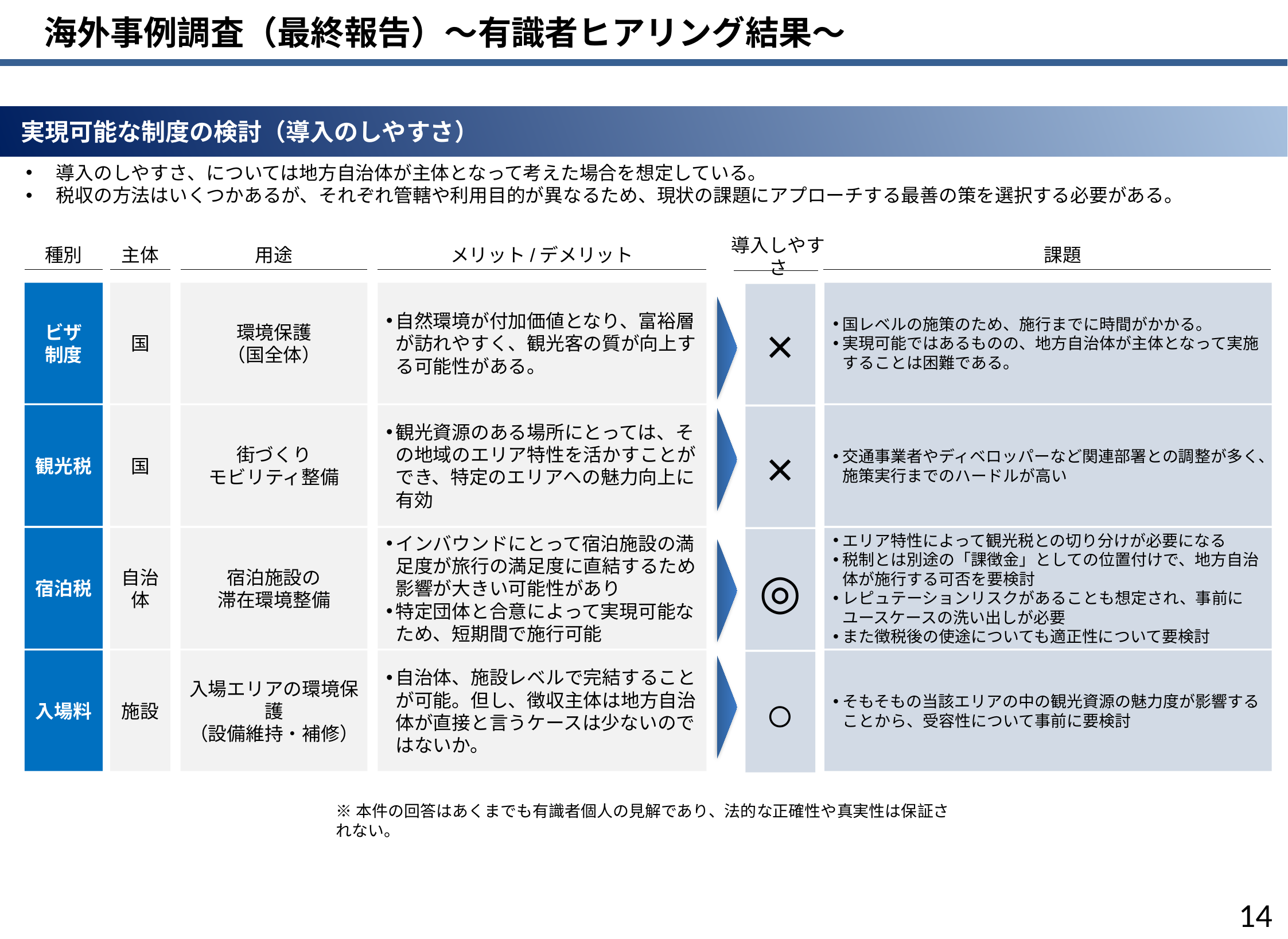

海外事例調査（最終報告）～有識者ヒアリング結果～
 実現可能な制度の検討（導入のしやすさ）
導入のしやすさ、については地方自治体が主体となって考えた場合を想定している。
税収の方法はいくつかあるが、それぞれ管轄や利用目的が異なるため、現状の課題にアプローチする最善の策を選択する必要がある。
種別
ビザ
制度
観光税
宿泊税
入場料
主体
国
国
自治体
施設
用途
環境保護
（国全体）
街づくり
モビリティ整備
宿泊施設の
滞在環境整備
入場エリアの環境保護
（設備維持・補修）
メリット/デメリット
自然環境が付加価値となり、富裕層が訪れやすく、観光客の質が向上する可能性がある。
観光資源のある場所にとっては、その地域のエリア特性を活かすことができ、特定のエリアへの魅力向上に有効
インバウンドにとって宿泊施設の満足度が旅行の満足度に直結するため影響が大きい可能性があり
特定団体と合意によって実現可能なため、短期間で施行可能
自治体、施設レベルで完結することが可能。但し、徴収主体は地方自治体が直接と言うケースは少ないのではないか。
課題
国レベルの施策のため、施行までに時間がかかる。
実現可能ではあるものの、地方自治体が主体となって実施することは困難である。
交通事業者やディベロッパーなど関連部署との調整が多く、施策実行までのハードルが高い
エリア特性によって観光税との切り分けが必要になる
税制とは別途の「課徴金」としての位置付けで、地方自治体が施行する可否を要検討
レピュテーションリスクがあることも想定され、事前にユースケースの洗い出しが必要
また徴税後の使途についても適正性について要検討
そもそもの当該エリアの中の観光資源の魅力度が影響することから、受容性について事前に要検討
導入しやすさ
×
×
◎
○

※本件の回答はあくまでも有識者個人の見解であり、法的な正確性や真実性は保証されない。
14